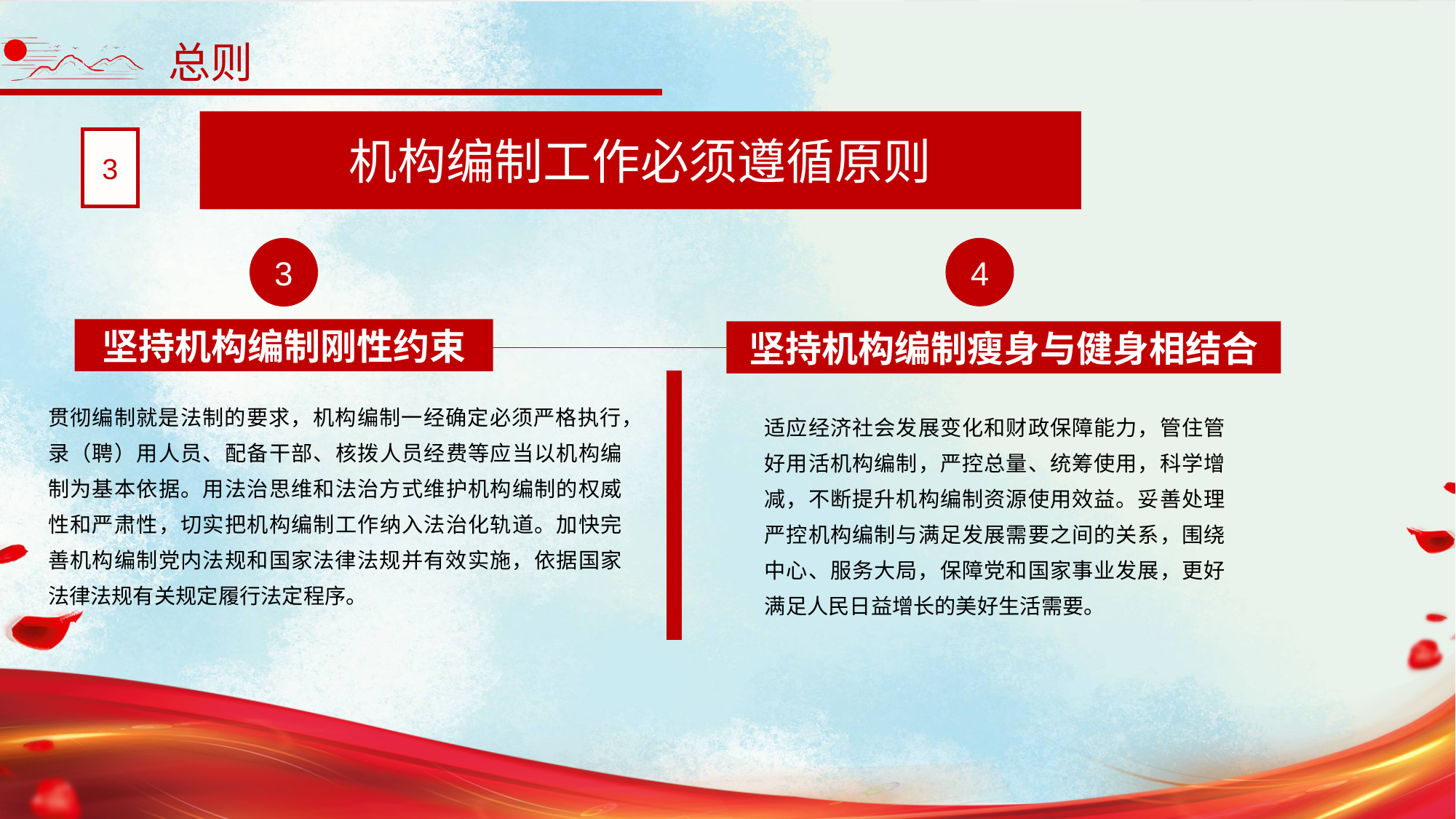

总则
机构编制工作必须遵循原则

3

3
4
坚持机构编制刚性约束
坚持机构编制瘦身与健身相结合

贯彻编制就是法制的要求，机构编制一经确定必须严格执行，录（聘）用人员、配备干部、核拨人员经费等应当以机构编制为基本依据。用法治思维和法治方式维护机构编制的权威性和严肃性，切实把机构编制工作纳入法治化轨道。加快完善机构编制党内法规和国家法律法规并有效实施，依据国家法律法规有关规定履行法定程序。
适应经济社会发展变化和财政保障能力，管住管好用活机构编制，严控总量、统筹使用，科学增减，不断提升机构编制资源使用效益。妥善处理严控机构编制与满足发展需要之间的关系，围绕中心、服务大局，保障党和国家事业发展，更好满足人民日益增长的美好生活需要。